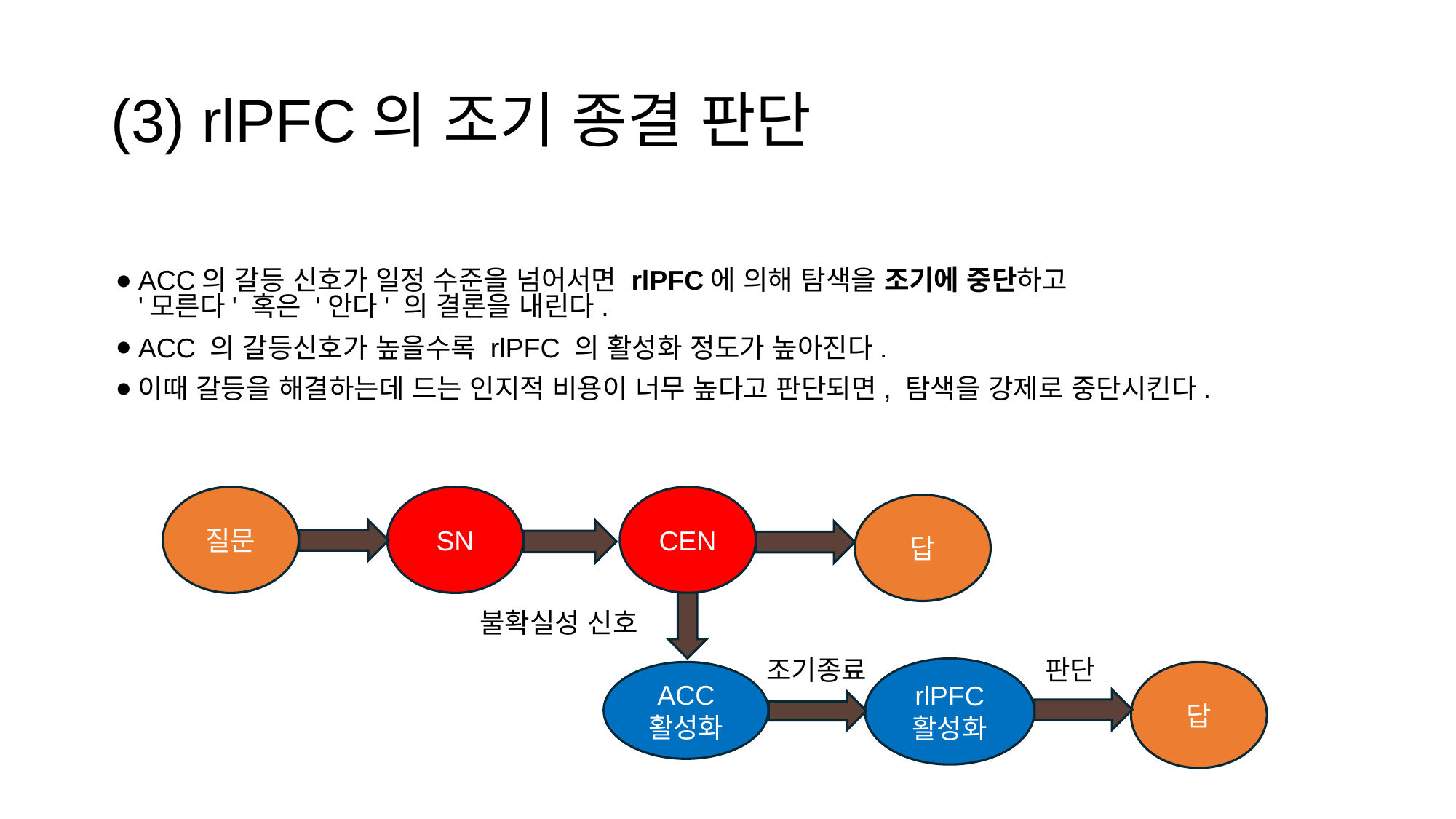

# (3) rlPFC의 조기 종결 판단
ACC의 갈등 신호가 일정 수준을 넘어서면 rlPFC에 의해 탐색을 조기에 중단하고
'모른다' 혹은 '안다' 의 결론을 내린다.
ACC 의 갈등신호가 높을수록 rlPFC 의 활성화 정도가 높아진다.
이때 갈등을 해결하는데 드는 인지적 비용이 너무 높다고 판단되면, 탐색을 강제로 중단시킨다.
SN
질문
CEN
답

불확실성 신호
조기종료
판단
rlPFC
활성화
ACC
활성화
답